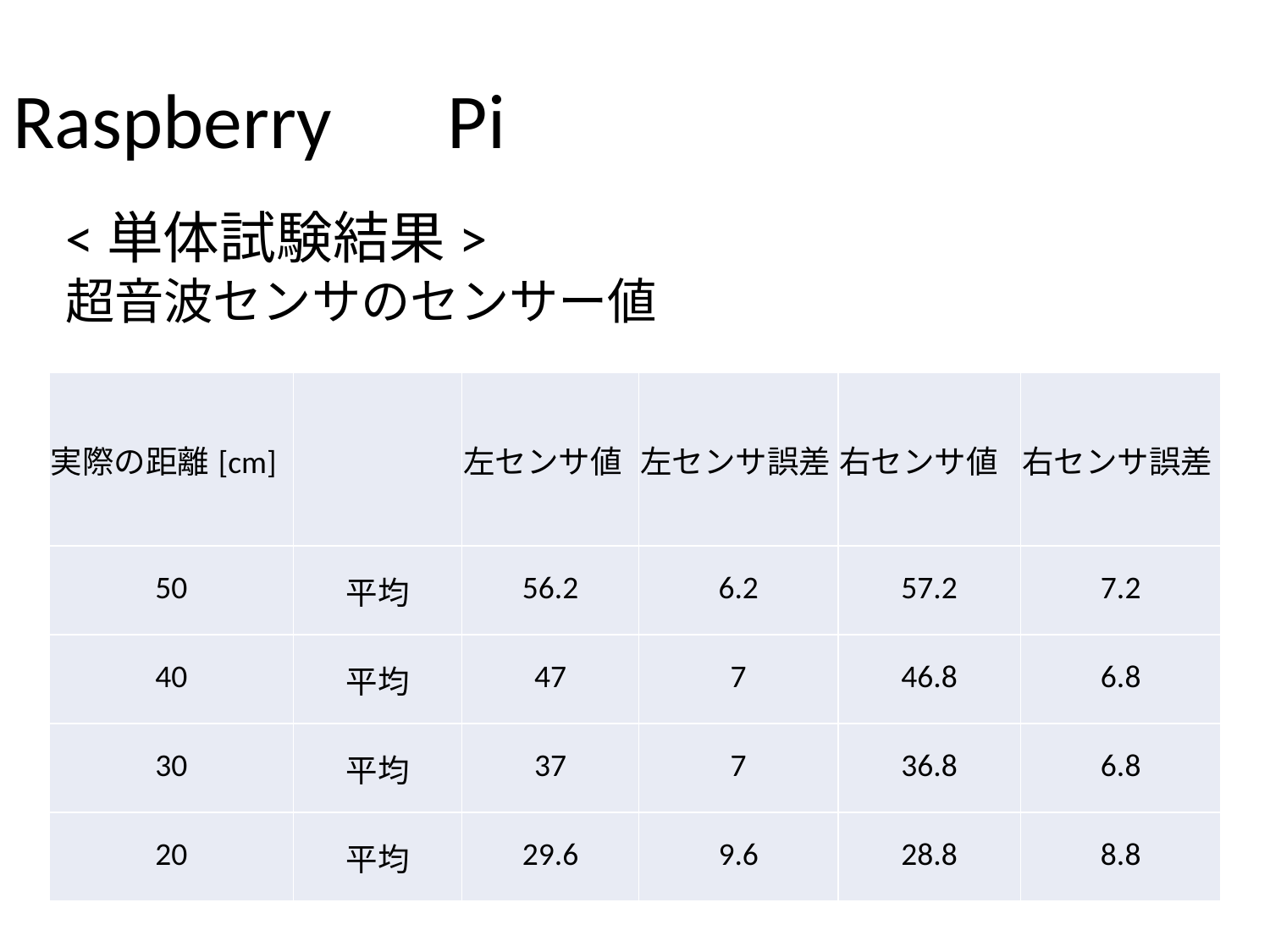

# Raspberry　Pi
<単体試験結果>
超音波センサのセンサー値
| 実際の距離[cm] |  | 左センサ値 | 左センサ誤差 | 右センサ値 | 右センサ誤差 |
| --- | --- | --- | --- | --- | --- |
| 50 | 平均 | 56.2 | 6.2 | 57.2 | 7.2 |
| 40 | 平均 | 47 | 7 | 46.8 | 6.8 |
| 30 | 平均 | 37 | 7 | 36.8 | 6.8 |
| 20 | 平均 | 29.6 | 9.6 | 28.8 | 8.8 |